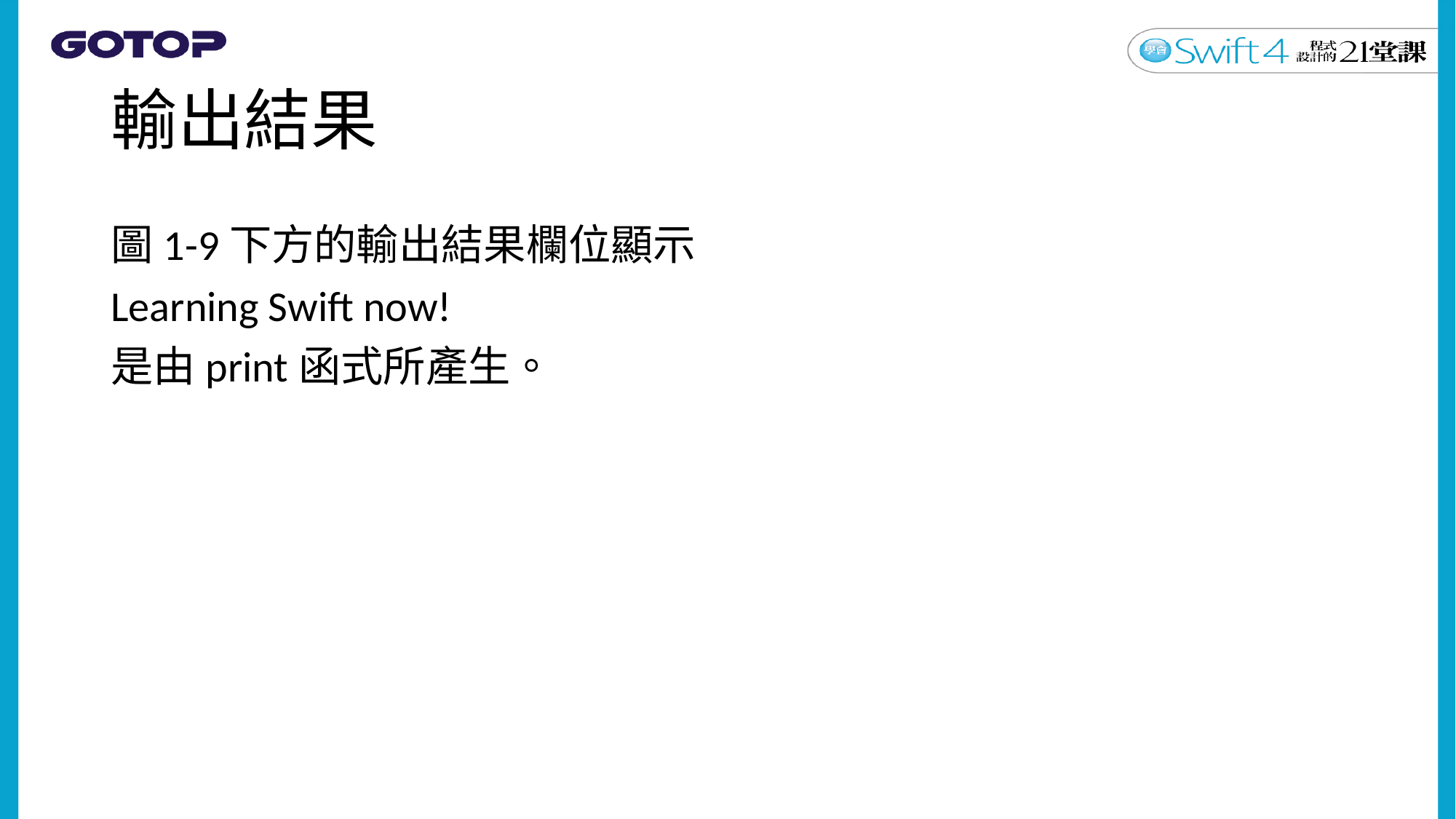

# 輸出結果
圖1-9下方的輸出結果欄位顯示
Learning Swift now!
是由print函式所產生。